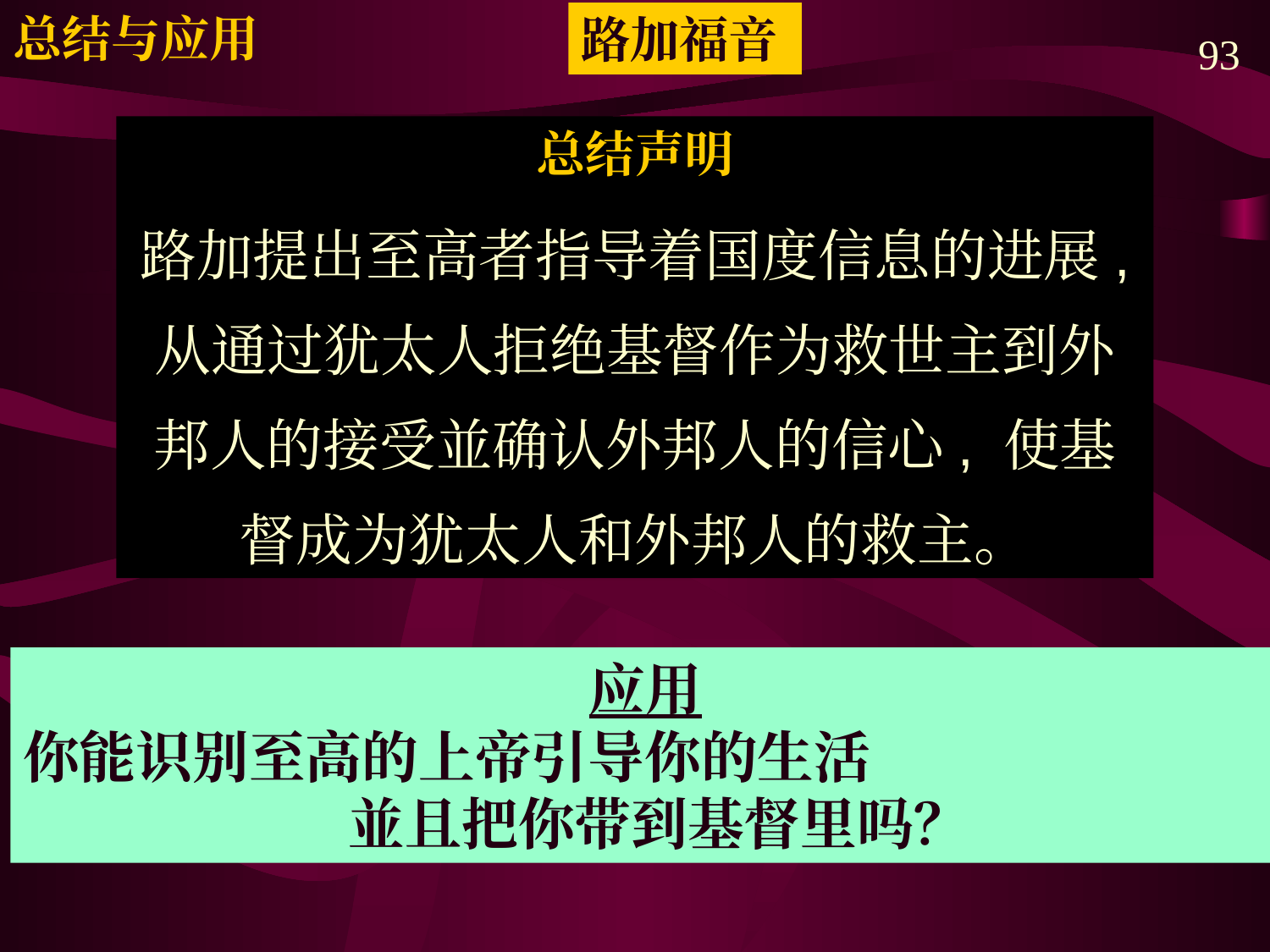

总结与应用
路加福音
93
总结声明
路加提出至高者指导着国度信息的进展, 从通过犹太人拒绝基督作为救世主到外邦人的接受並确认外邦人的信心, 使基督成为犹太人和外邦人的救主。
应用
你能识别至高的上帝引导你的生活                               並且把你带到基督里吗？